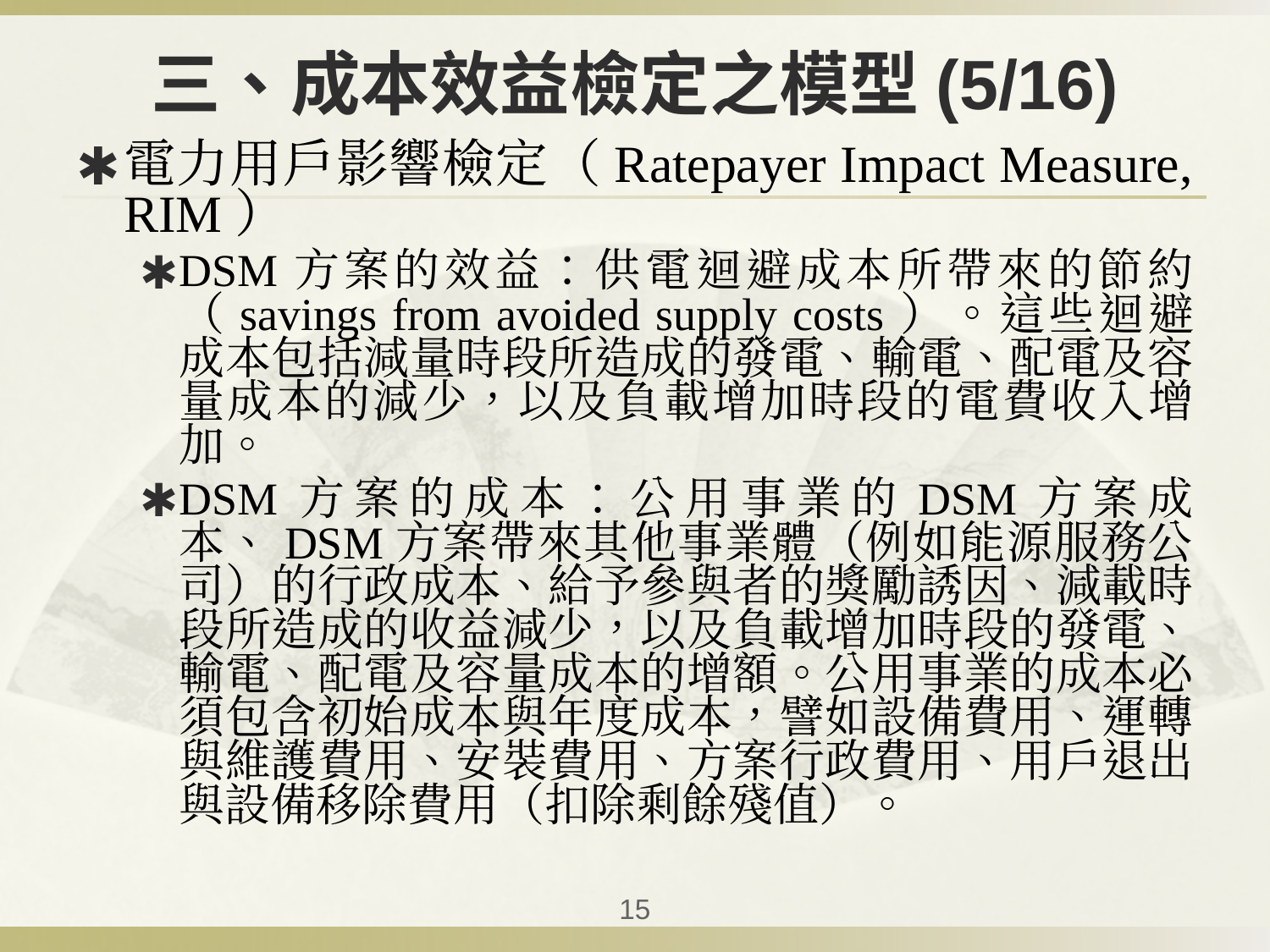

# 三、成本效益檢定之模型(5/16)
電力用戶影響檢定（Ratepayer Impact Measure, RIM）
DSM方案的效益：供電迴避成本所帶來的節約（savings from avoided supply costs）。這些迴避成本包括減量時段所造成的發電、輸電、配電及容量成本的減少，以及負載增加時段的電費收入增加。
DSM方案的成本：公用事業的DSM方案成本、DSM方案帶來其他事業體（例如能源服務公司）的行政成本、給予參與者的獎勵誘因、減載時段所造成的收益減少，以及負載增加時段的發電、輸電、配電及容量成本的增額。公用事業的成本必須包含初始成本與年度成本，譬如設備費用、運轉與維護費用、安裝費用、方案行政費用、用戶退出與設備移除費用（扣除剩餘殘值）。
15